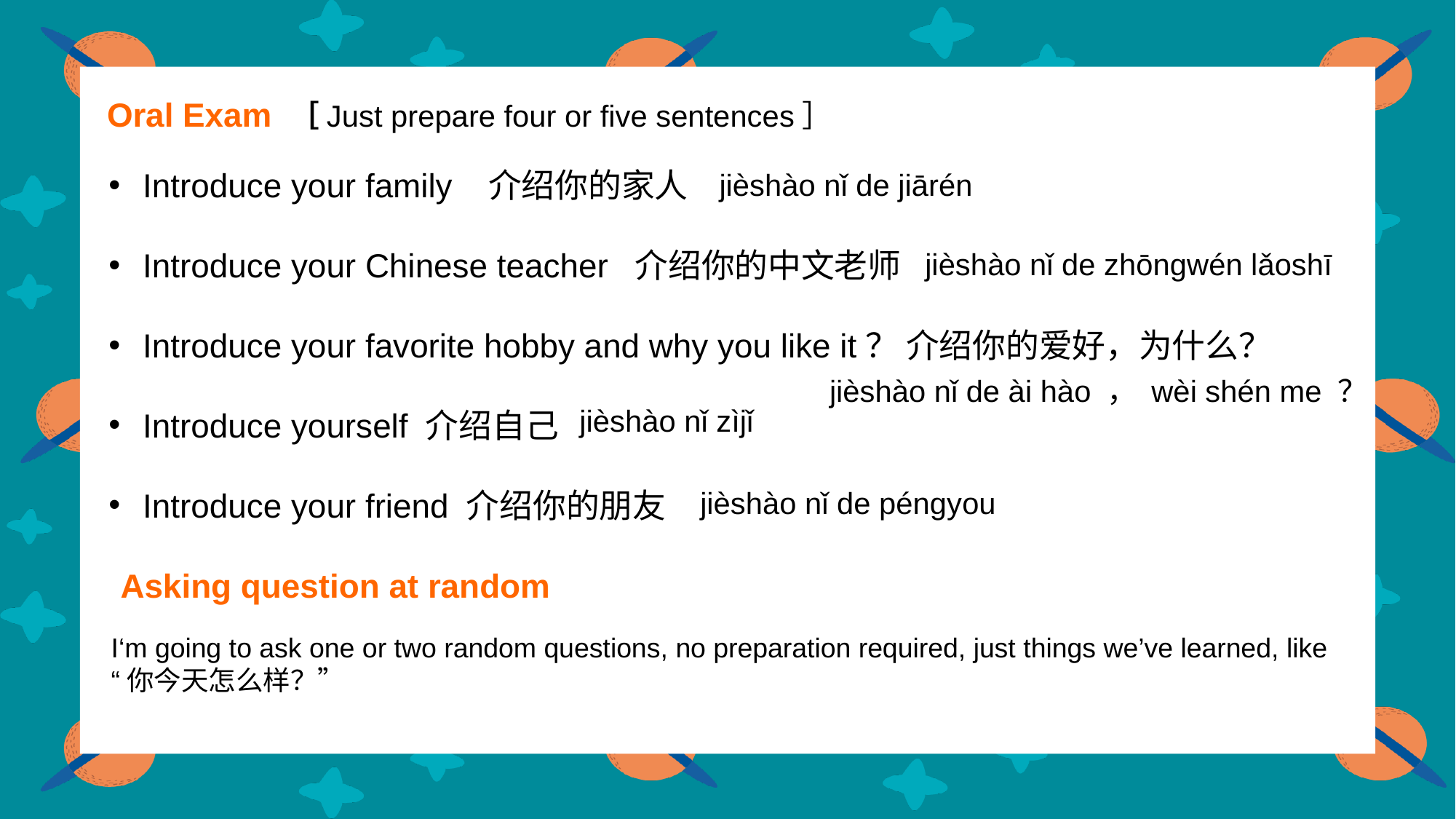

Oral Exam ［Just prepare four or five sentences］

Introduce your family   介绍你的家人

Introduce your Chinese teacher  介绍你的中文老师

Introduce your favorite hobby and why you like it？ 介绍你的爱好，为什么？

Introduce yourself 介绍自己

Introduce your friend 介绍你的朋友
jièshào nǐ de jiārén
jièshào nǐ de zhōngwén lǎoshī
jièshào nǐ de ài hào ， wèi shén me ？
jièshào nǐ zìjǐ
jièshào nǐ de péngyou
Asking question at random
I‘m going to ask one or two random questions, no preparation required, just things we’ve learned, like “你今天怎么样？”